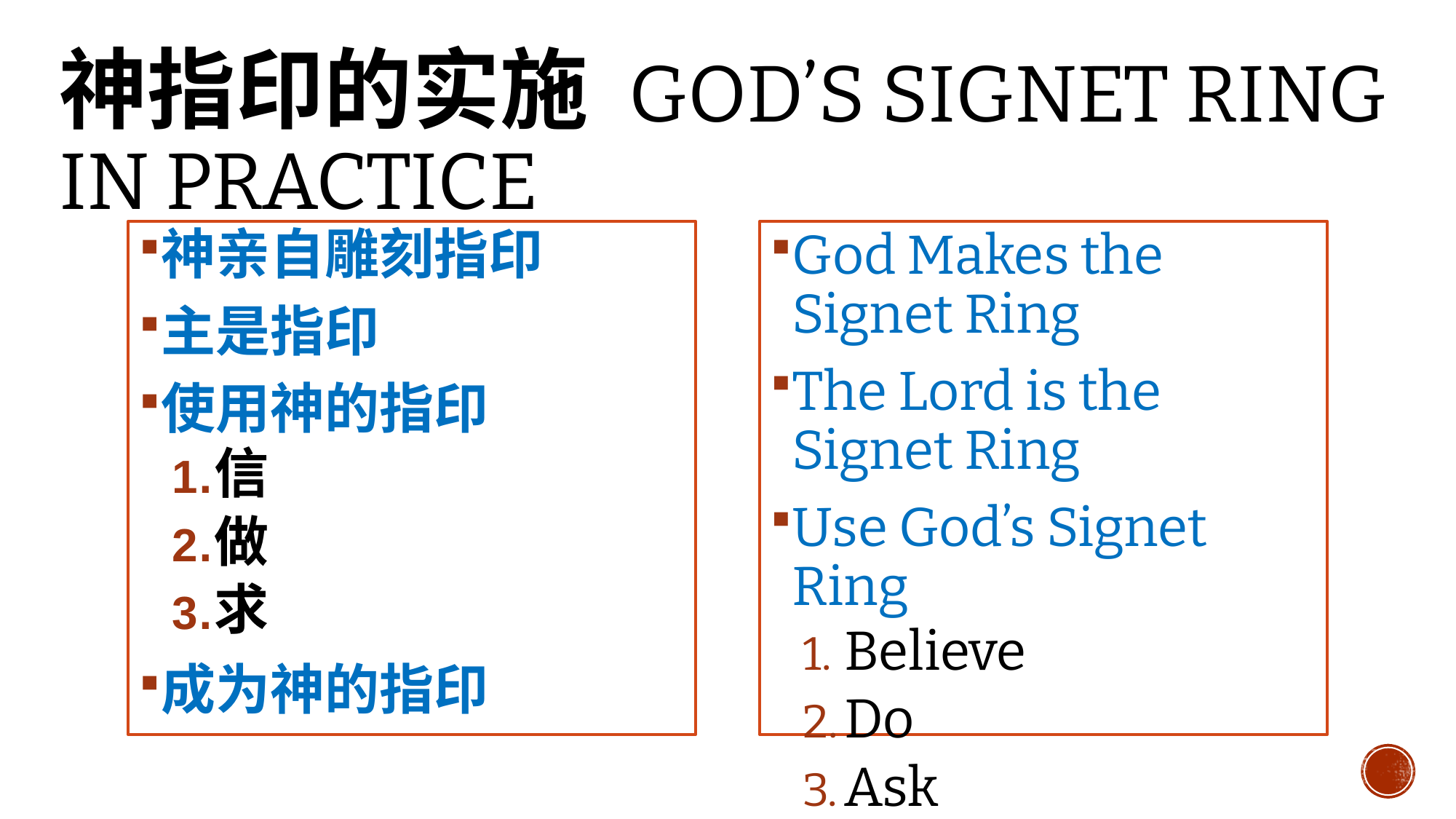

# 神指印的实施 God’s signet ring in Practice
神亲自雕刻指印
主是指印
使用神的指印
信
做
求
成为神的指印

God Makes the Signet Ring
The Lord is the Signet Ring
Use God’s Signet Ring
Believe
Do
Ask
Become God’s Signet Ring